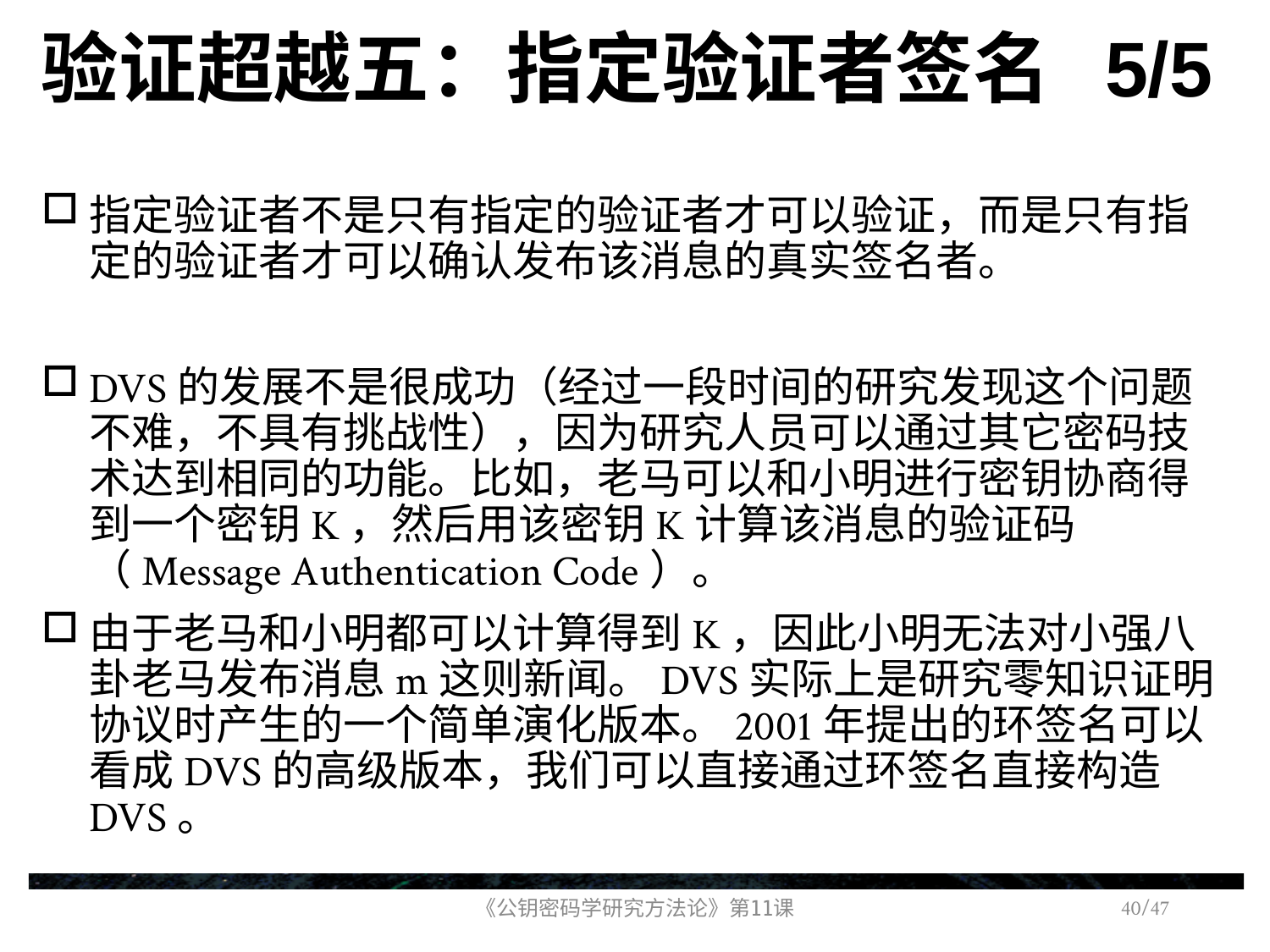

# 验证超越五：指定验证者签名  5/5
指定验证者不是只有指定的验证者才可以验证，而是只有指定的验证者才可以确认发布该消息的真实签名者。

DVS的发展不是很成功（经过一段时间的研究发现这个问题不难，不具有挑战性），因为研究人员可以通过其它密码技术达到相同的功能。比如，老马可以和小明进行密钥协商得到一个密钥K，然后用该密钥K计算该消息的验证码（Message Authentication Code）。
由于老马和小明都可以计算得到K，因此小明无法对小强八卦老马发布消息m这则新闻。DVS实际上是研究零知识证明协议时产生的一个简单演化版本。2001年提出的环签名可以看成DVS的高级版本，我们可以直接通过环签名直接构造DVS。
《公钥密码学研究方法论》第11课
40/47